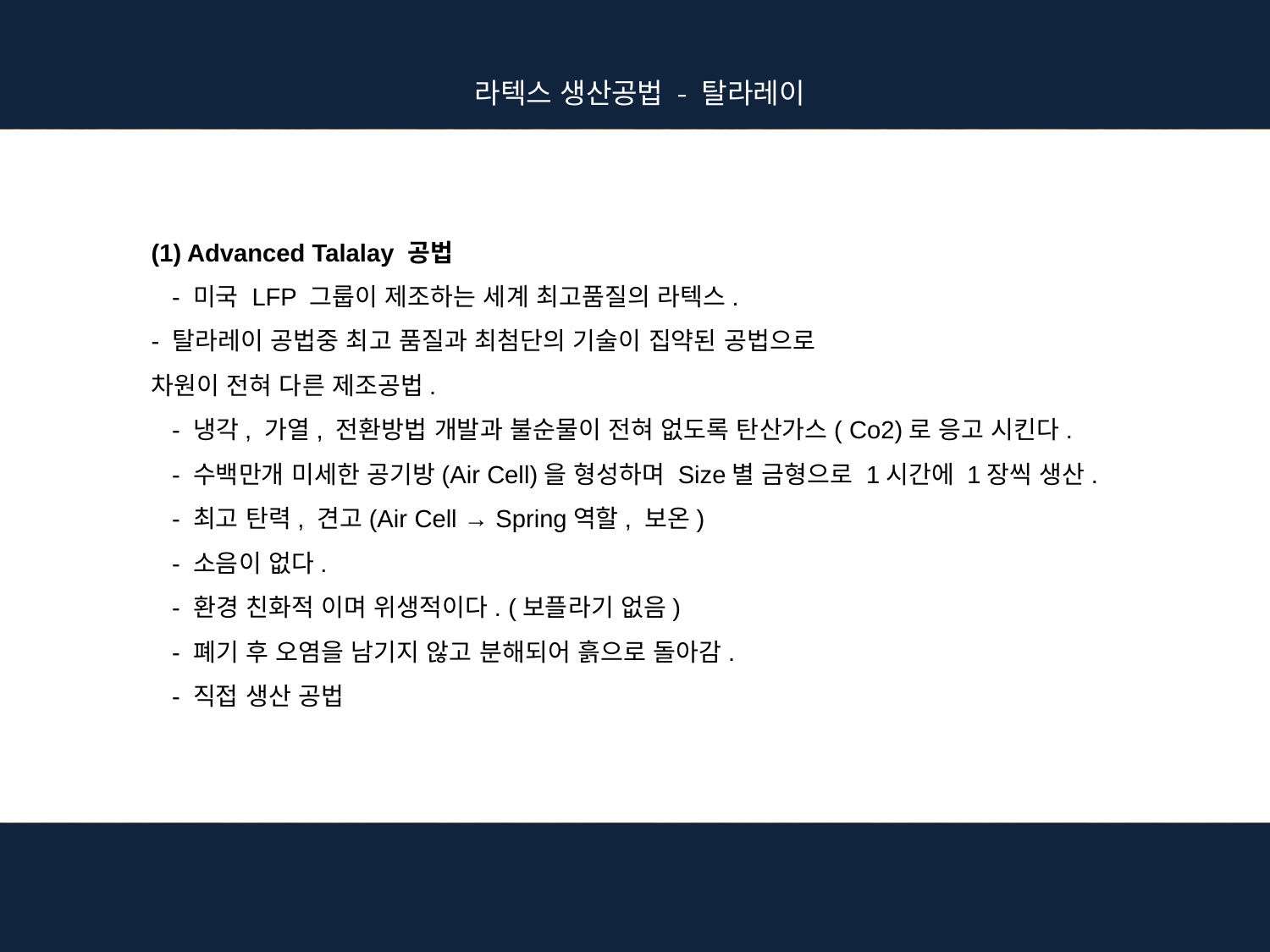

라텍스 생산공법 - 탈라레이
(1) Advanced Talalay 공법
   - 미국 LFP 그룹이 제조하는 세계 최고품질의 라텍스.
- 탈라레이 공법중 최고 품질과 최첨단의 기술이 집약된 공법으로
차원이 전혀 다른 제조공법.
   - 냉각, 가열, 전환방법 개발과 불순물이 전혀 없도록 탄산가스( Co2)로 응고 시킨다.
   - 수백만개 미세한 공기방(Air Cell)을 형성하며 Size별 금형으로 1시간에 1장씩 생산.
   - 최고 탄력, 견고(Air Cell → Spring역할, 보온)
   - 소음이 없다.
   - 환경 친화적 이며 위생적이다. (보플라기 없음)
   - 폐기 후 오염을 남기지 않고 분해되어 흙으로 돌아감.
   - 직접 생산 공법